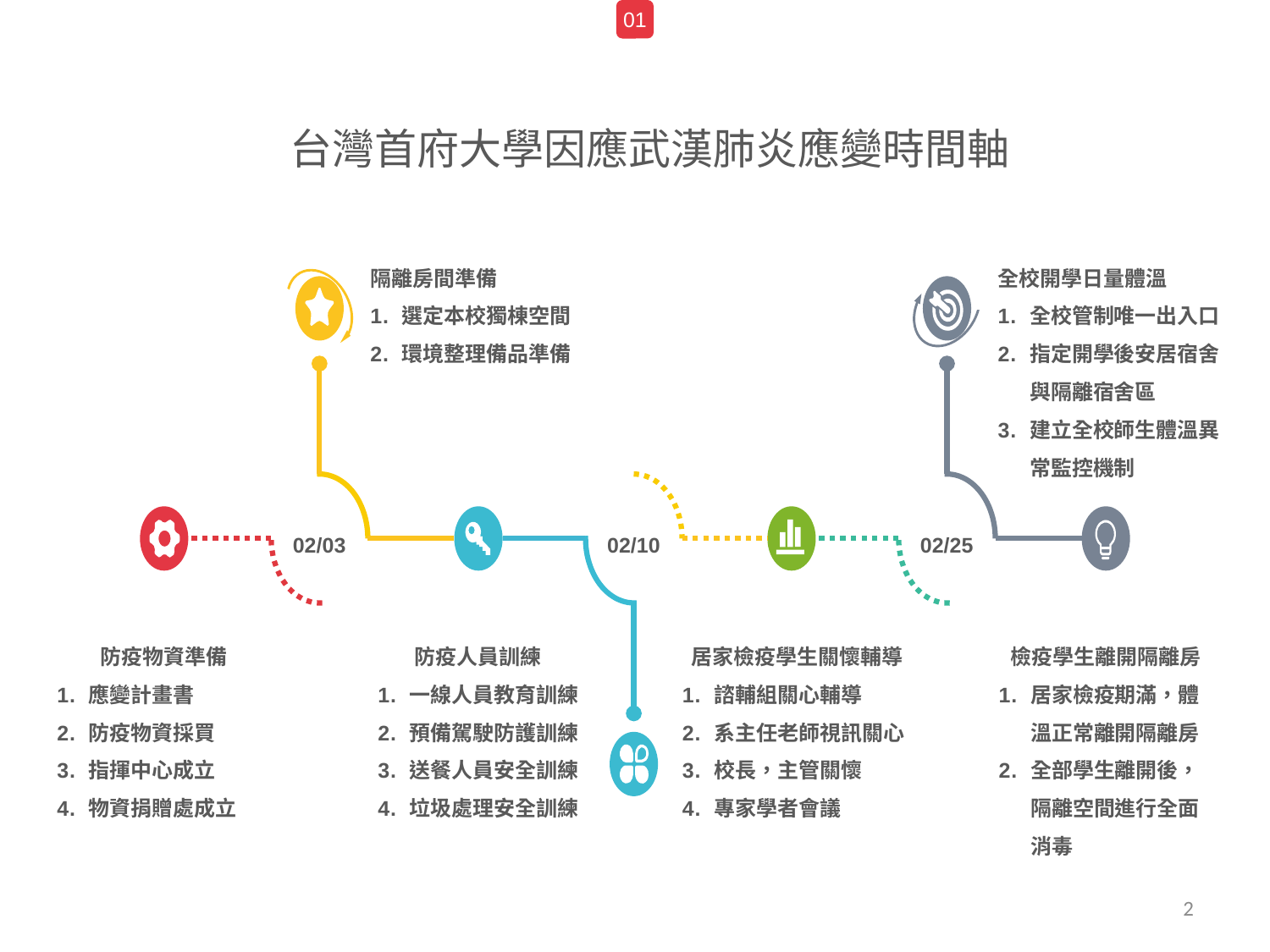

01
台灣首府大學因應武漢肺炎應變時間軸
隔離房間準備
選定本校獨棟空間
環境整理備品準備
全校開學日量體溫
全校管制唯一出入口
指定開學後安居宿舍與隔離宿舍區
建立全校師生體溫異常監控機制

02/03
02/10
02/25

防疫物資準備
應變計畫書
防疫物資採買
指揮中心成立
物資捐贈處成立
防疫人員訓練
一線人員教育訓練
預備駕駛防護訓練
送餐人員安全訓練
垃圾處理安全訓練
居家檢疫學生關懷輔導
諮輔組關心輔導
系主任老師視訊關心
校長，主管關懷
專家學者會議

檢疫學生離開隔離房
居家檢疫期滿，體溫正常離開隔離房
全部學生離開後，隔離空間進行全面消毒

2